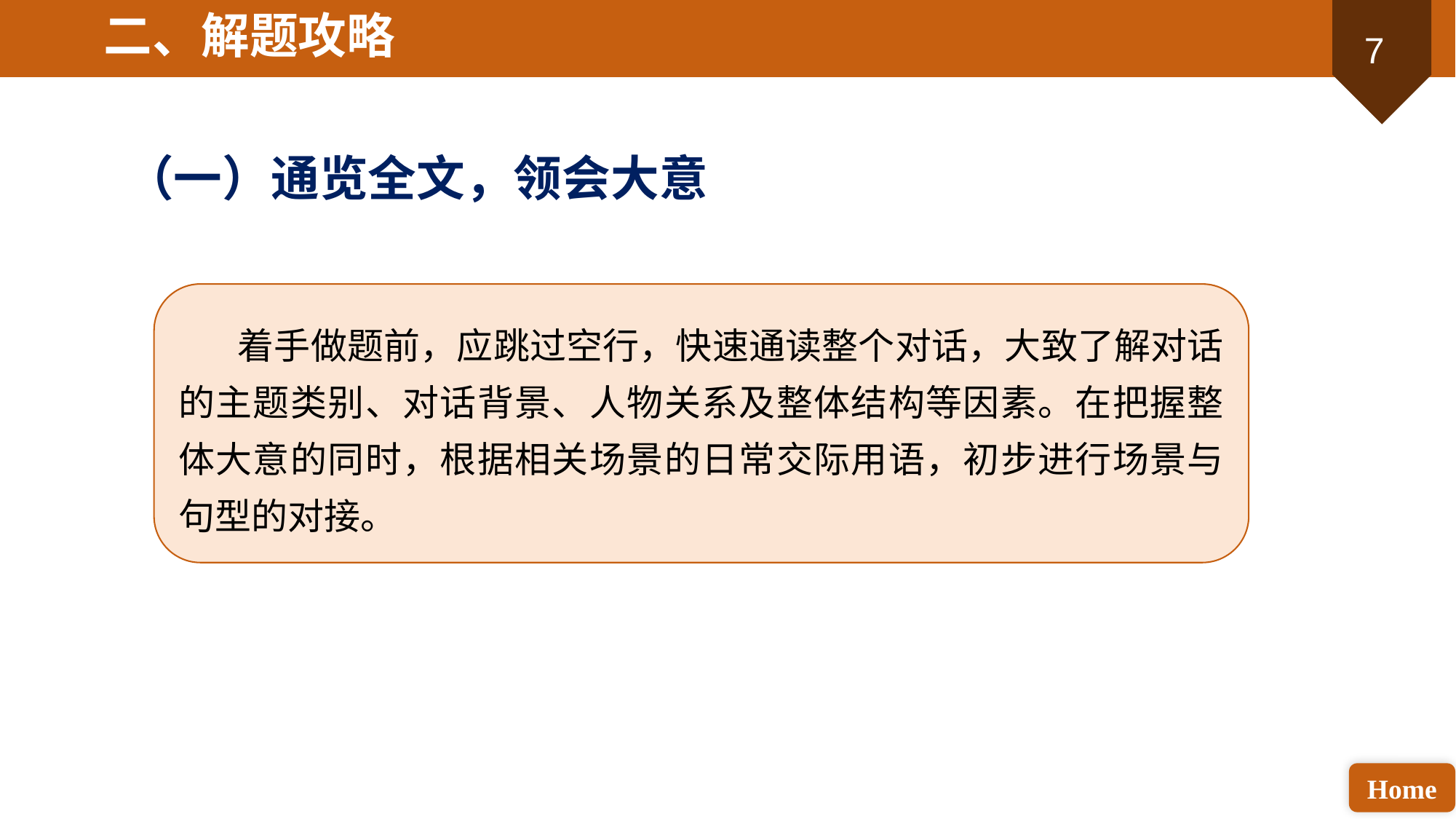

二、解题攻略
（一）通览全文，领会大意
      着手做题前，应跳过空行，快速通读整个对话，大致了解对话的主题类别、对话背景、人物关系及整体结构等因素。在把握整体大意的同时，根据相关场景的日常交际用语，初步进行场景与句型的对接。